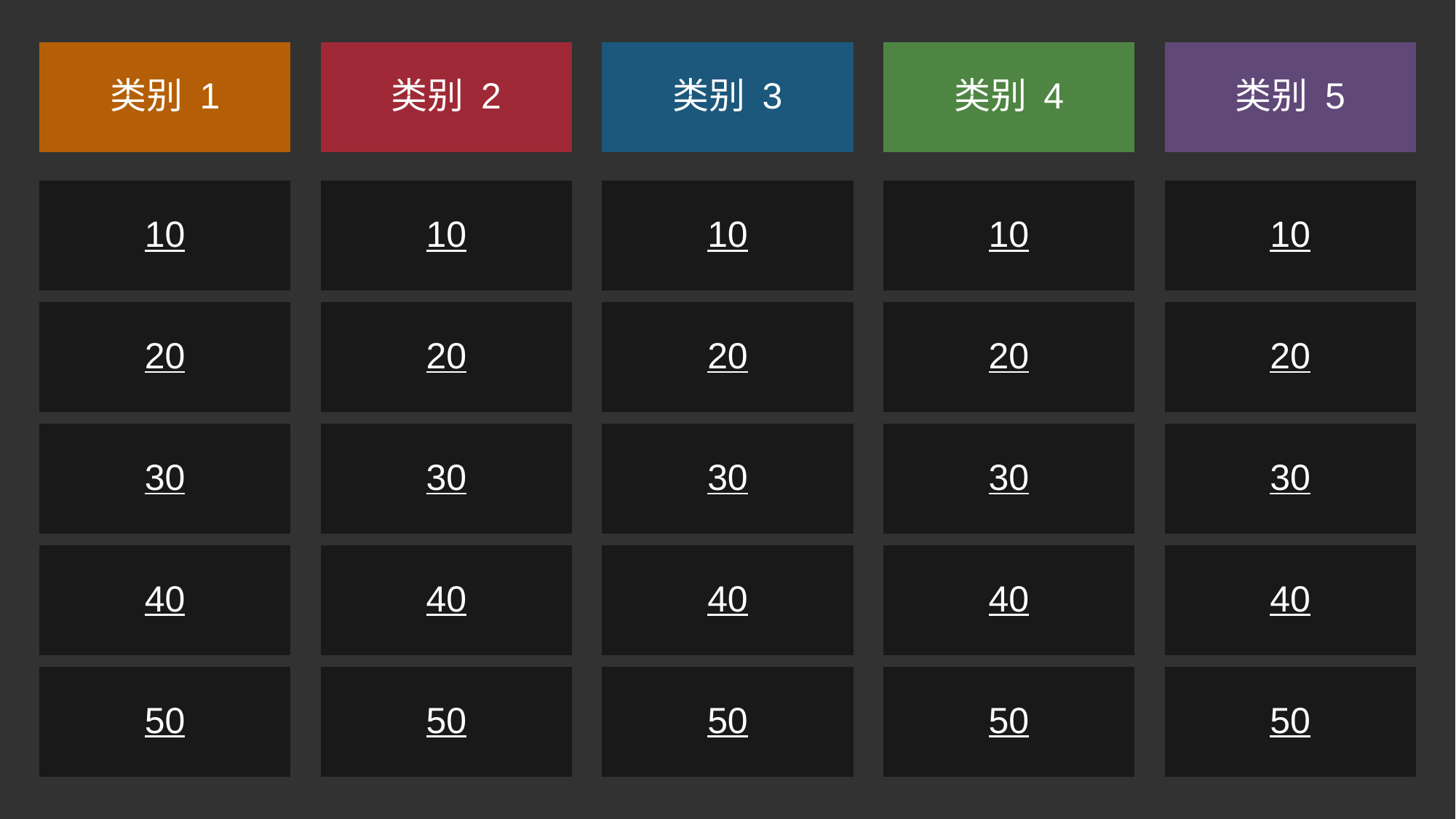

类别 1
类别 2
类别 3
类别 4
类别 5
10
10
10
10
10
20
20
20
20
20
30
30
30
30
30
40
40
40
40
40
50
50
50
50
50